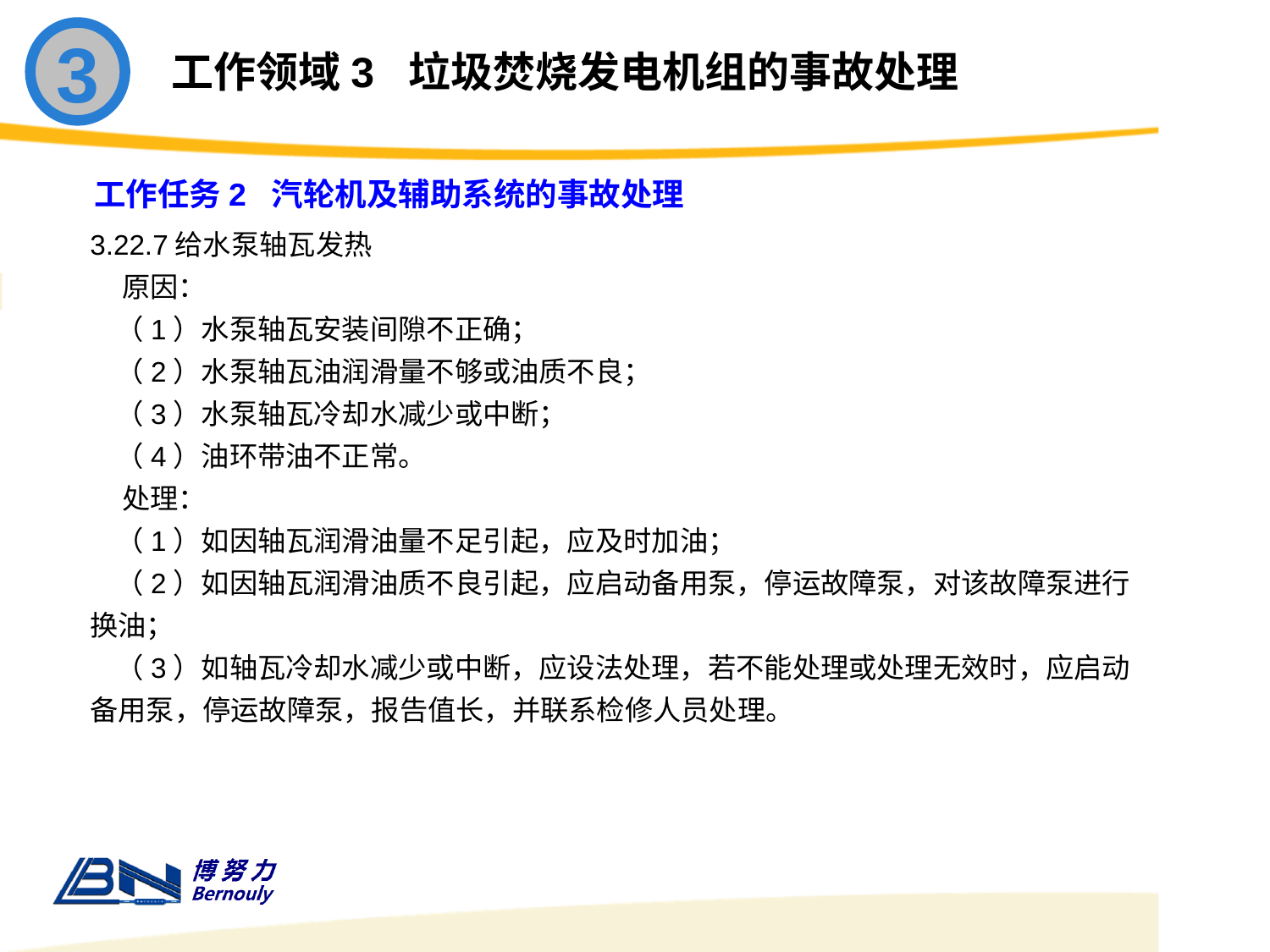

3
工作领域3  垃圾焚烧发电机组的事故处理
工作任务2  汽轮机及辅助系统的事故处理
3.22.7给水泵轴瓦发热
    原因：
   （1）水泵轴瓦安装间隙不正确；
   （2）水泵轴瓦油润滑量不够或油质不良；
   （3）水泵轴瓦冷却水减少或中断；
   （4）油环带油不正常。
    处理：
   （1）如因轴瓦润滑油量不足引起，应及时加油；
   （2）如因轴瓦润滑油质不良引起，应启动备用泵，停运故障泵，对该故障泵进行换油；
   （3）如轴瓦冷却水减少或中断，应设法处理，若不能处理或处理无效时，应启动备用泵，停运故障泵，报告值长，并联系检修人员处理。